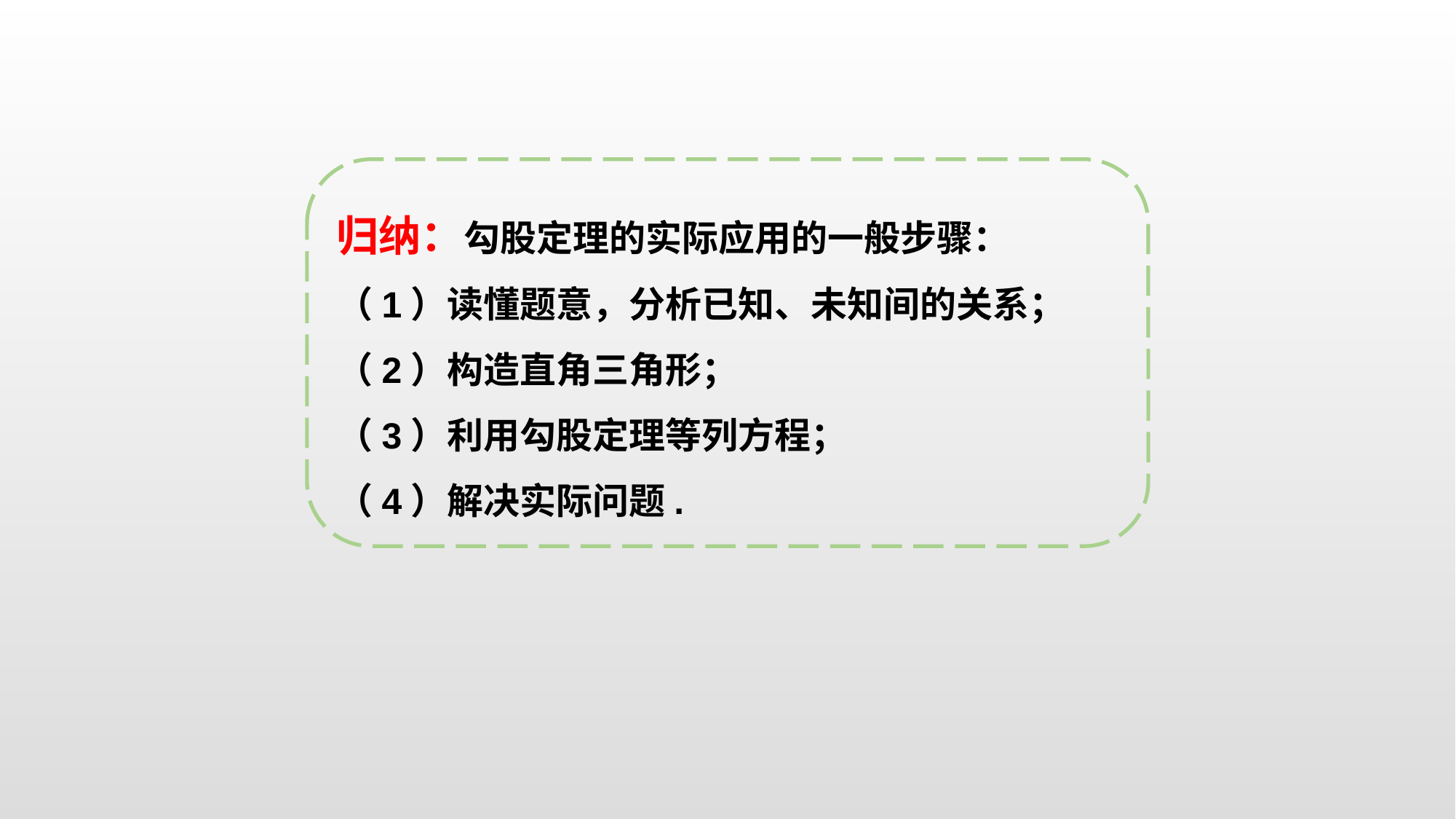

归纳：勾股定理的实际应用的一般步骤：
（1）读懂题意，分析已知、未知间的关系；
（2）构造直角三角形；
（3）利用勾股定理等列方程；
（4）解决实际问题.